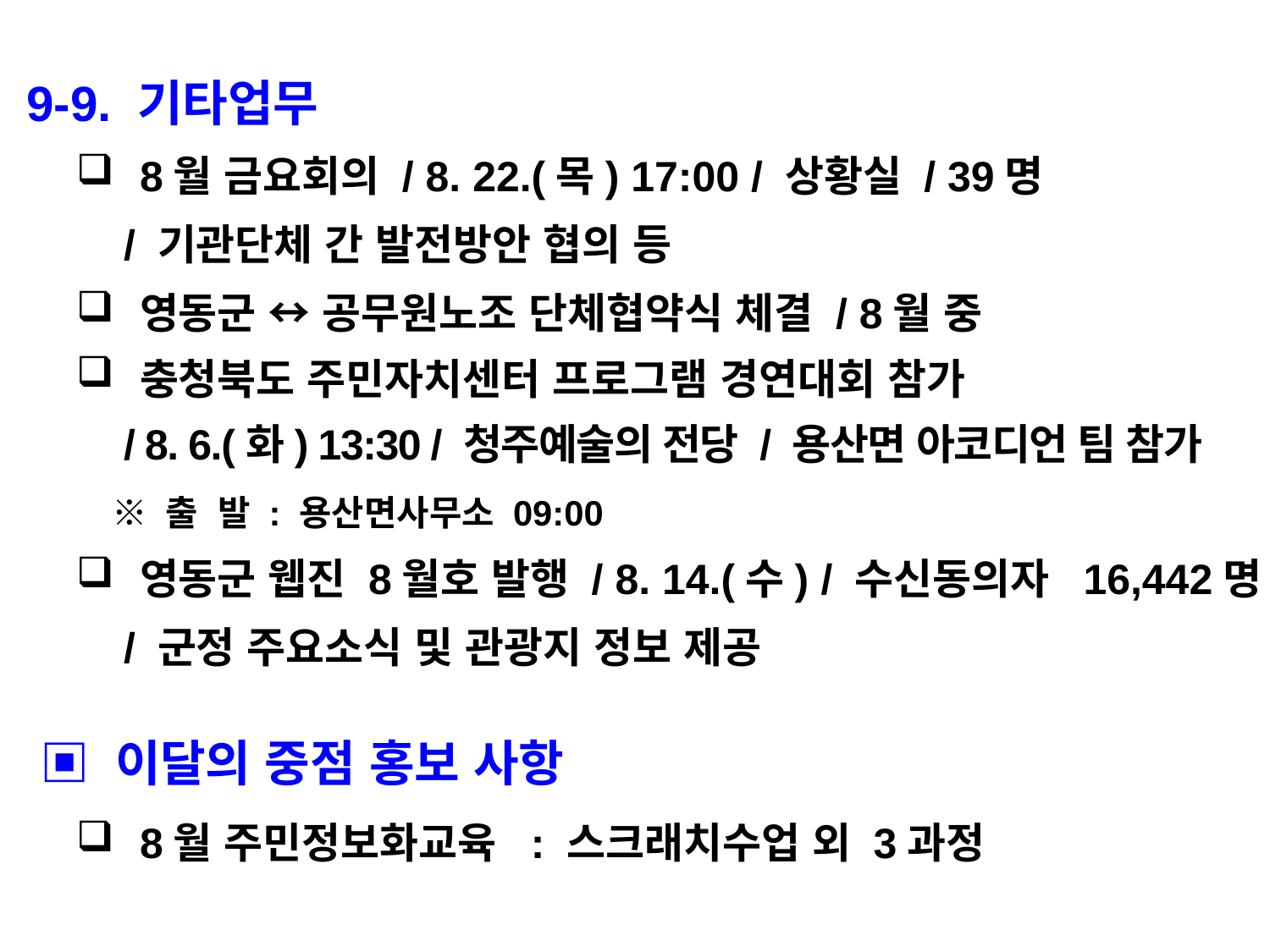

9-9. 기타업무
8월 금요회의 / 8. 22.(목) 17:00 / 상황실 / 39명
    / 기관단체 간 발전방안 협의 등
영동군 ↔ 공무원노조 단체협약식 체결 / 8월 중
충청북도 주민자치센터 프로그램 경연대회 참가
    / 8. 6.(화) 13:30 / 청주예술의 전당 / 용산면 아코디언 팀 참가
   ※ 출  발 : 용산면사무소 09:00
영동군 웹진 8월호 발행 / 8. 14.(수) / 수신동의자  16,442명
    / 군정 주요소식 및 관광지 정보 제공

  ▣ 이달의 중점 홍보 사항
8월 주민정보화교육  : 스크래치수업 외 3과정